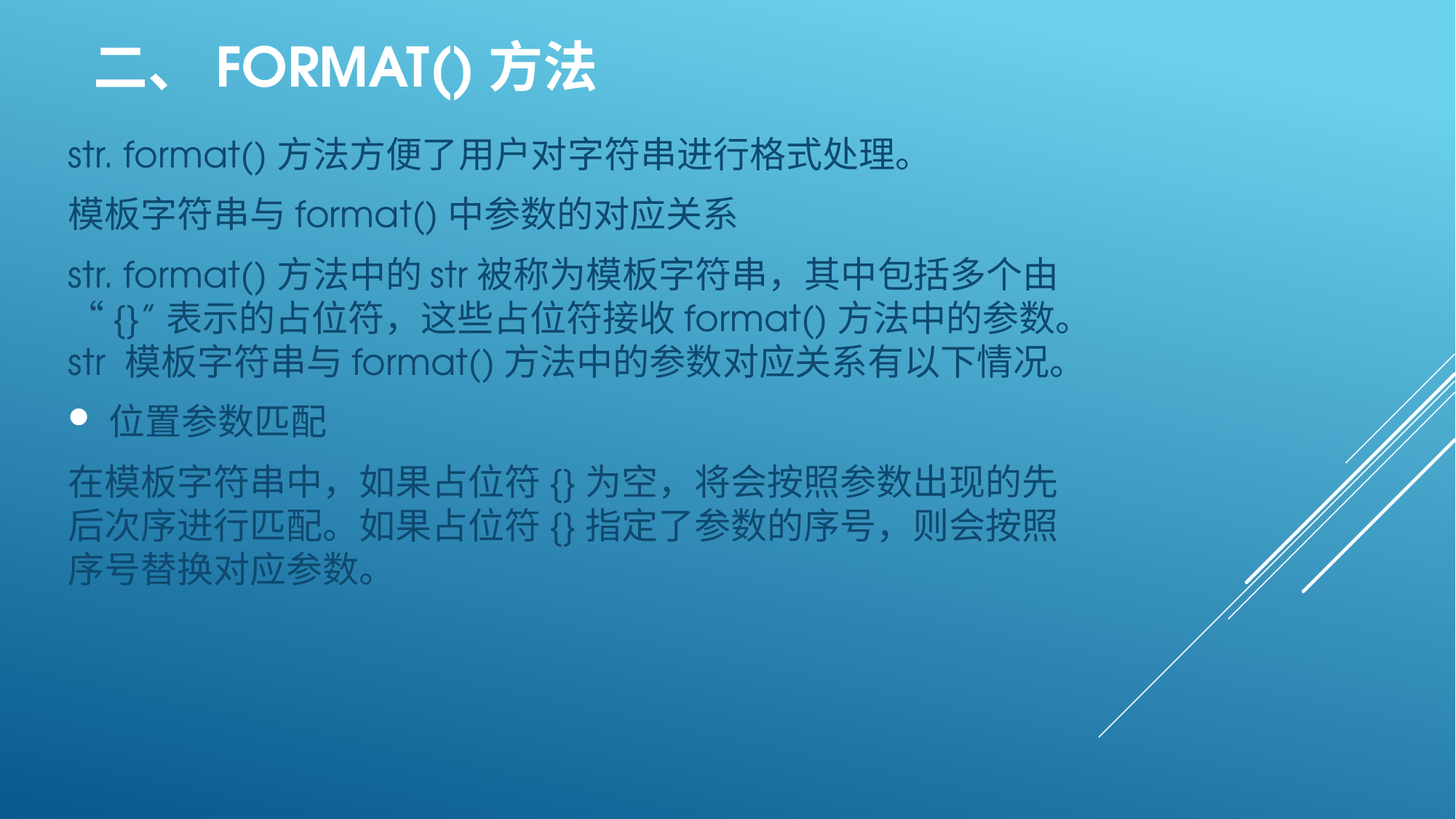

# 二、format()方法
str. format()方法方便了用户对字符串进行格式处理。
模板字符串与format()中参数的对应关系
str. format()方法中的str被称为模板字符串，其中包括多个由“{}”表示的占位符，这些占位符接收format()方法中的参数。str 模板字符串与format()方法中的参数对应关系有以下情况。
位置参数匹配
在模板字符串中，如果占位符{}为空，将会按照参数出现的先后次序进行匹配。如果占位符{}指定了参数的序号，则会按照序号替换对应参数。